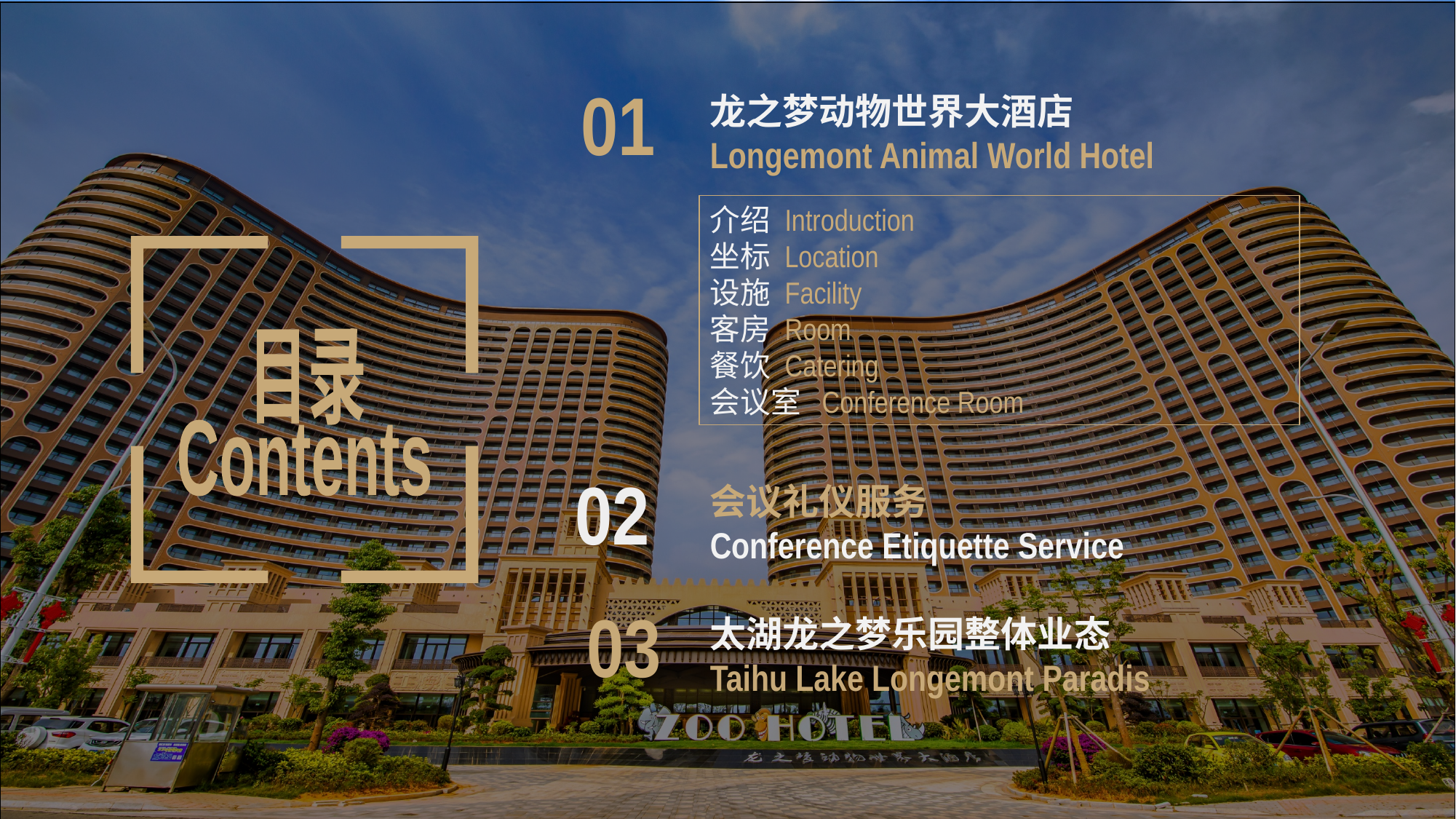

01
龙之梦动物世界大酒店
Longemont Animal World Hotel
介绍 Introduction
坐标 Location
设施 Facility
客房 Room
餐饮 Catering
会议室  Conference Room

目录
Contents
02
会议礼仪服务
Conference Etiquette Service
03
太湖龙之梦乐园整体业态
Taihu Lake Longemont Paradis
2